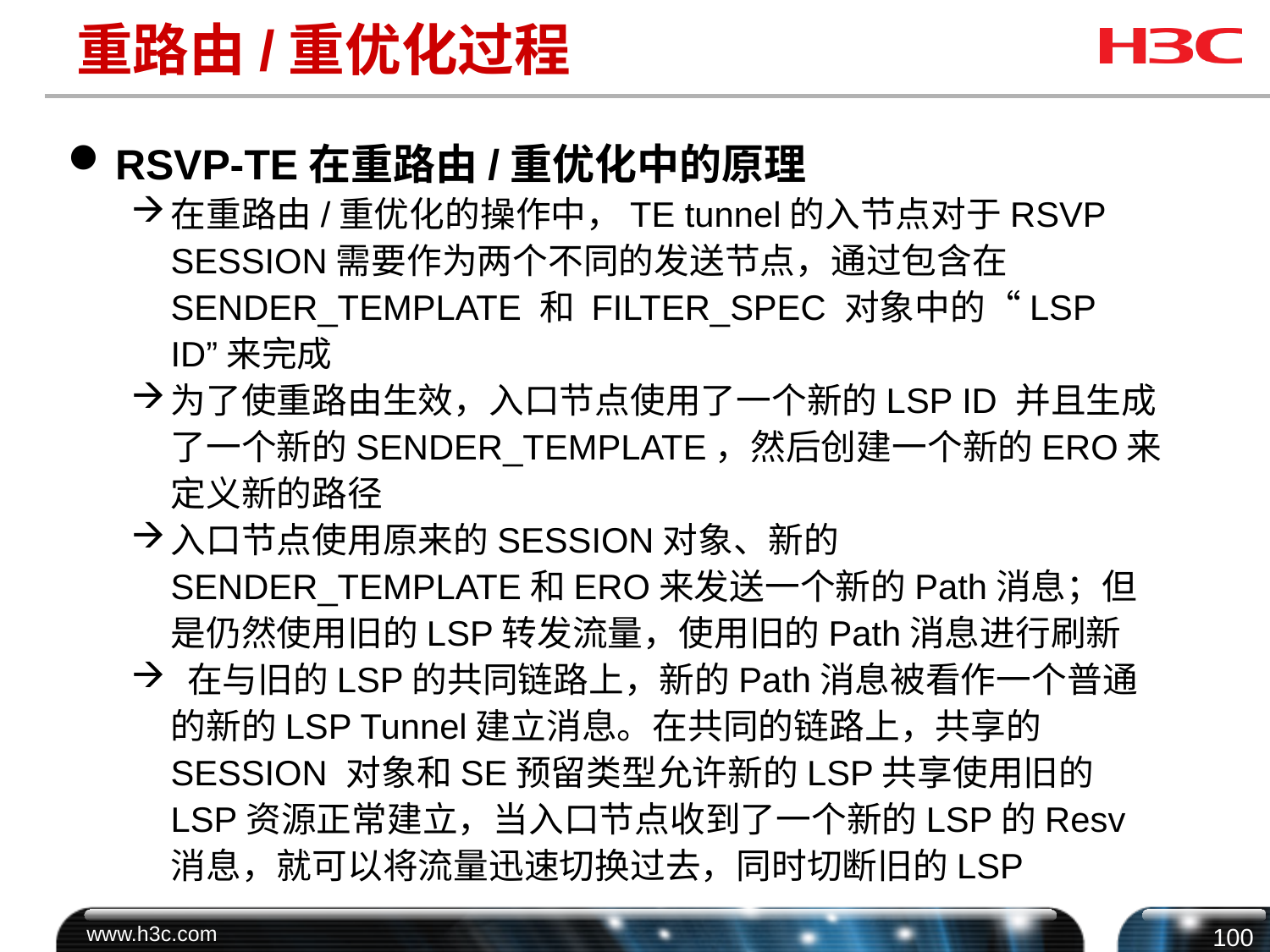

# 重路由/重优化过程
RSVP-TE在重路由/重优化中的原理
在重路由/重优化的操作中，TE tunnel的入节点对于RSVP SESSION需要作为两个不同的发送节点，通过包含在SENDER_TEMPLATE 和 FILTER_SPEC 对象中的“LSP ID”来完成
为了使重路由生效，入口节点使用了一个新的LSP ID 并且生成了一个新的SENDER_TEMPLATE，然后创建一个新的ERO来定义新的路径
入口节点使用原来的SESSION对象、新的SENDER_TEMPLATE和ERO来发送一个新的Path消息；但是仍然使用旧的LSP转发流量，使用旧的Path消息进行刷新
 在与旧的LSP的共同链路上，新的Path消息被看作一个普通的新的LSP Tunnel建立消息。在共同的链路上，共享的SESSION 对象和SE预留类型允许新的LSP共享使用旧的LSP资源正常建立，当入口节点收到了一个新的LSP的Resv 消息，就可以将流量迅速切换过去，同时切断旧的LSP